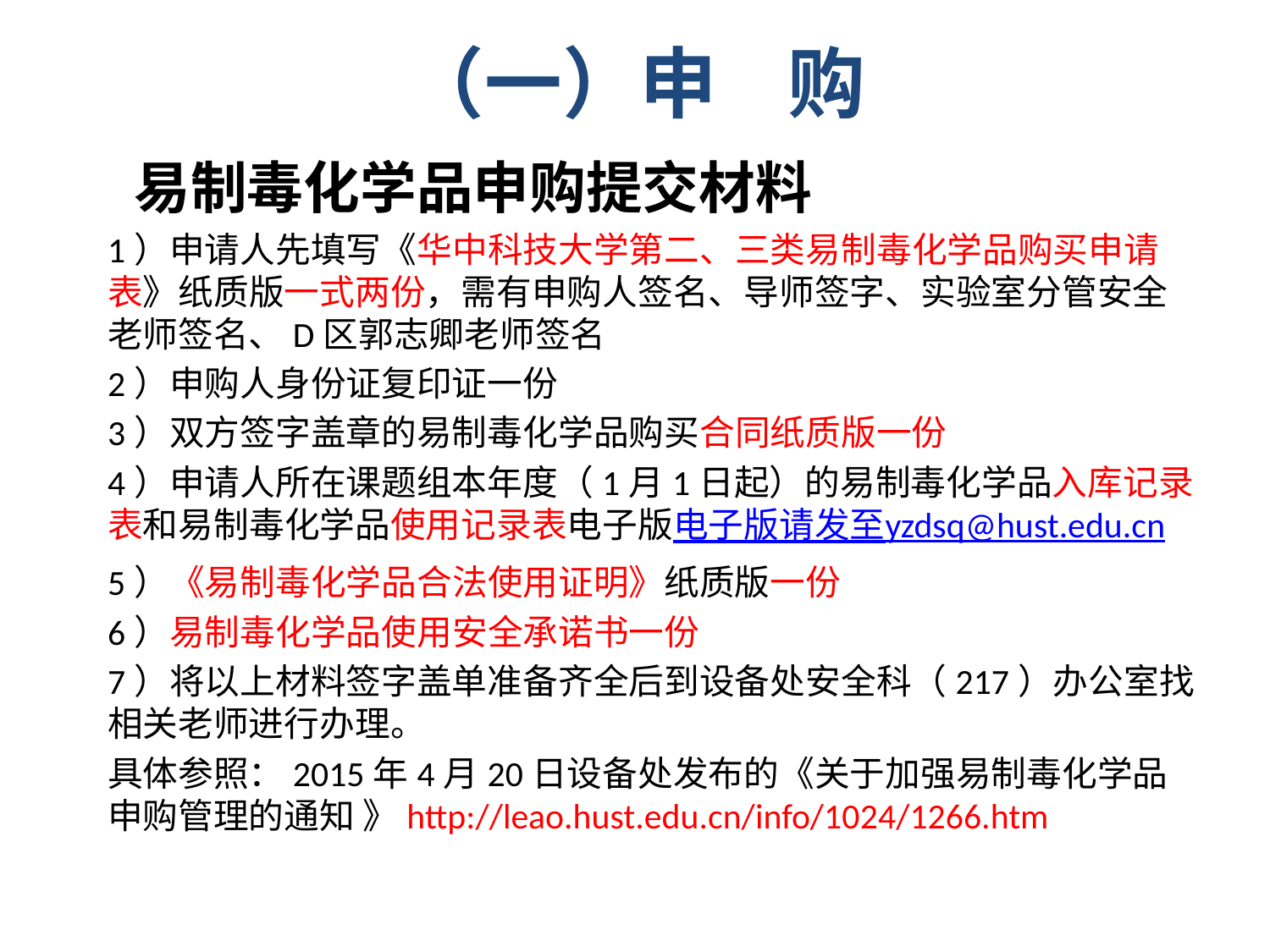

# （一）申    购
 易制毒化学品申购提交材料
1）申请人先填写《华中科技大学第二、三类易制毒化学品购买申请表》纸质版一式两份，需有申购人签名、导师签字、实验室分管安全老师签名、D区郭志卿老师签名
2）申购人身份证复印证一份
3）双方签字盖章的易制毒化学品购买合同纸质版一份
4）申请人所在课题组本年度（1月1日起）的易制毒化学品入库记录表和易制毒化学品使用记录表电子版电子版请发至yzdsq@hust.edu.cn
5）《易制毒化学品合法使用证明》纸质版一份
6）易制毒化学品使用安全承诺书一份
7）将以上材料签字盖单准备齐全后到设备处安全科（217）办公室找相关老师进行办理。
具体参照：2015年4月20日设备处发布的《关于加强易制毒化学品申购管理的通知 》http://leao.hust.edu.cn/info/1024/1266.htm